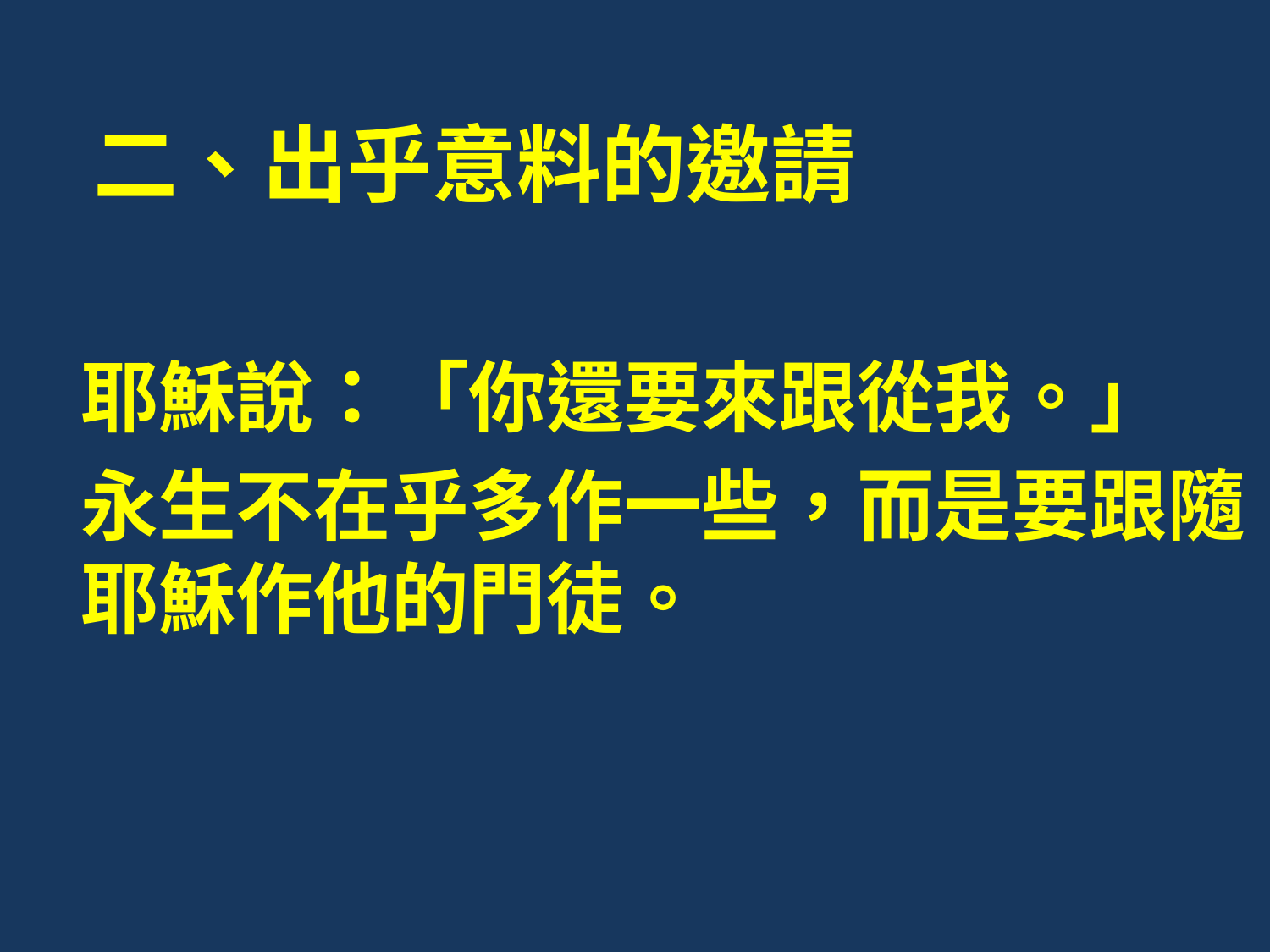

# 二、出乎意料的邀請

耶穌說：「你還要來跟從我。」
永生不在乎多作一些，而是要跟隨耶穌作他的門徒。